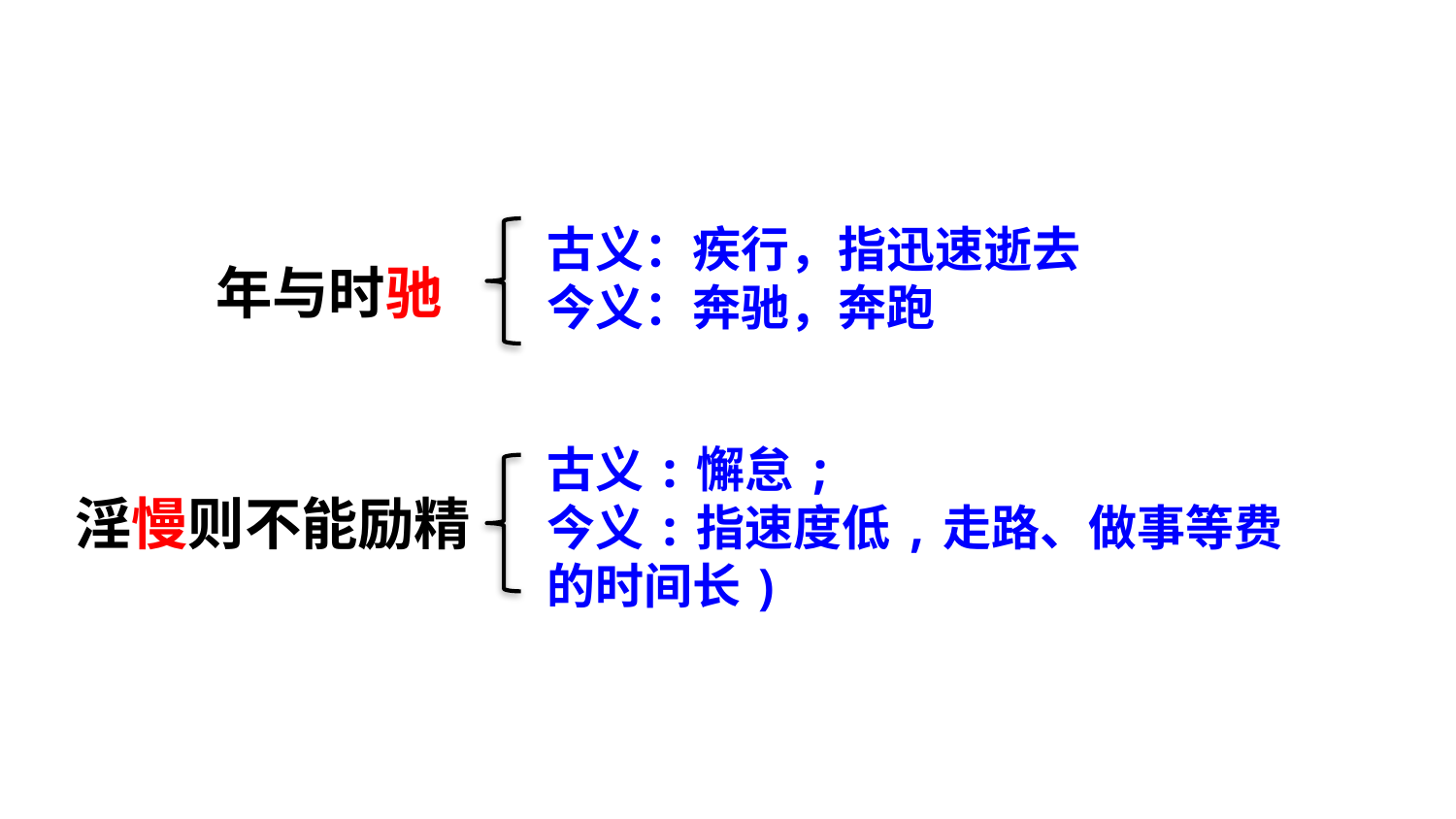

古义：疾行，指迅速逝去
今义：奔驰，奔跑

年与时驰
古义:懈怠;
今义:指速度低,走路、做事等费的时间长)

淫慢则不能励精